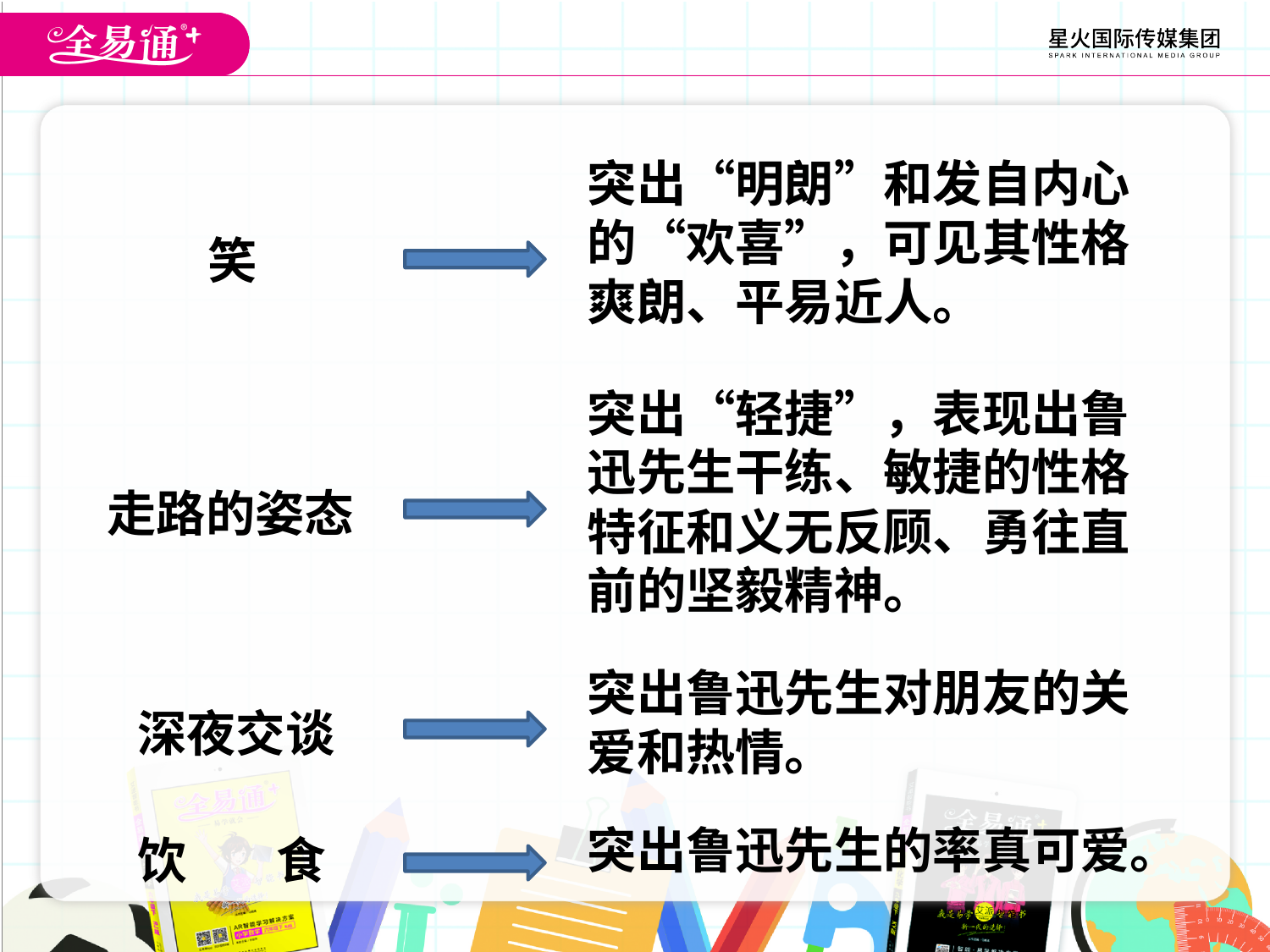

突出“明朗”和发自内心的“欢喜”，可见其性格爽朗、平易近人。
笑

突出“轻捷”，表现出鲁迅先生干练、敏捷的性格特征和义无反顾、勇往直前的坚毅精神。
走路的姿态

突出鲁迅先生对朋友的关爱和热情。
深夜交谈

突出鲁迅先生的率真可爱。
饮        食